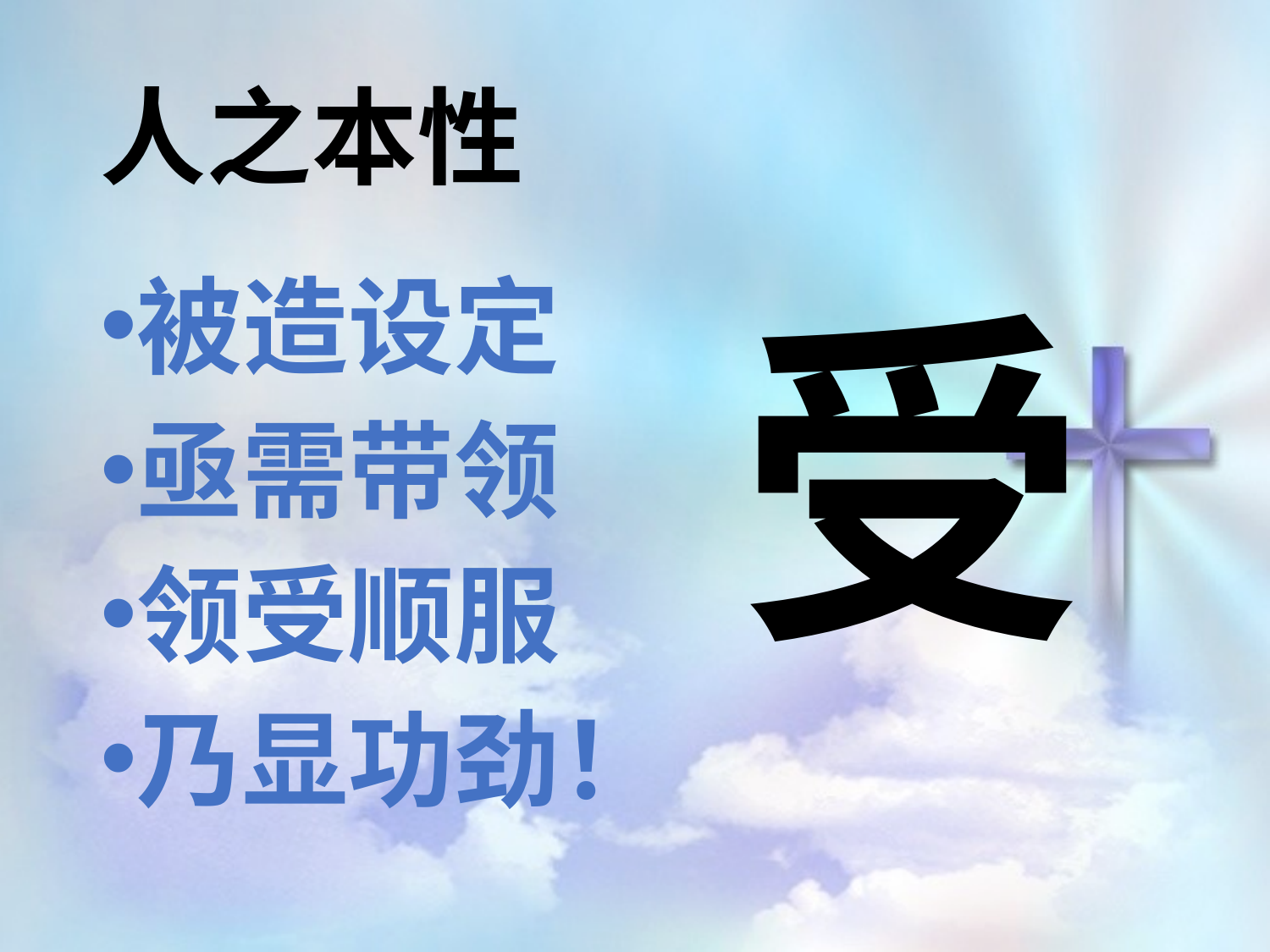

# 人之本性
被造设定
亟需带领
领受顺服
乃显功劲！

受